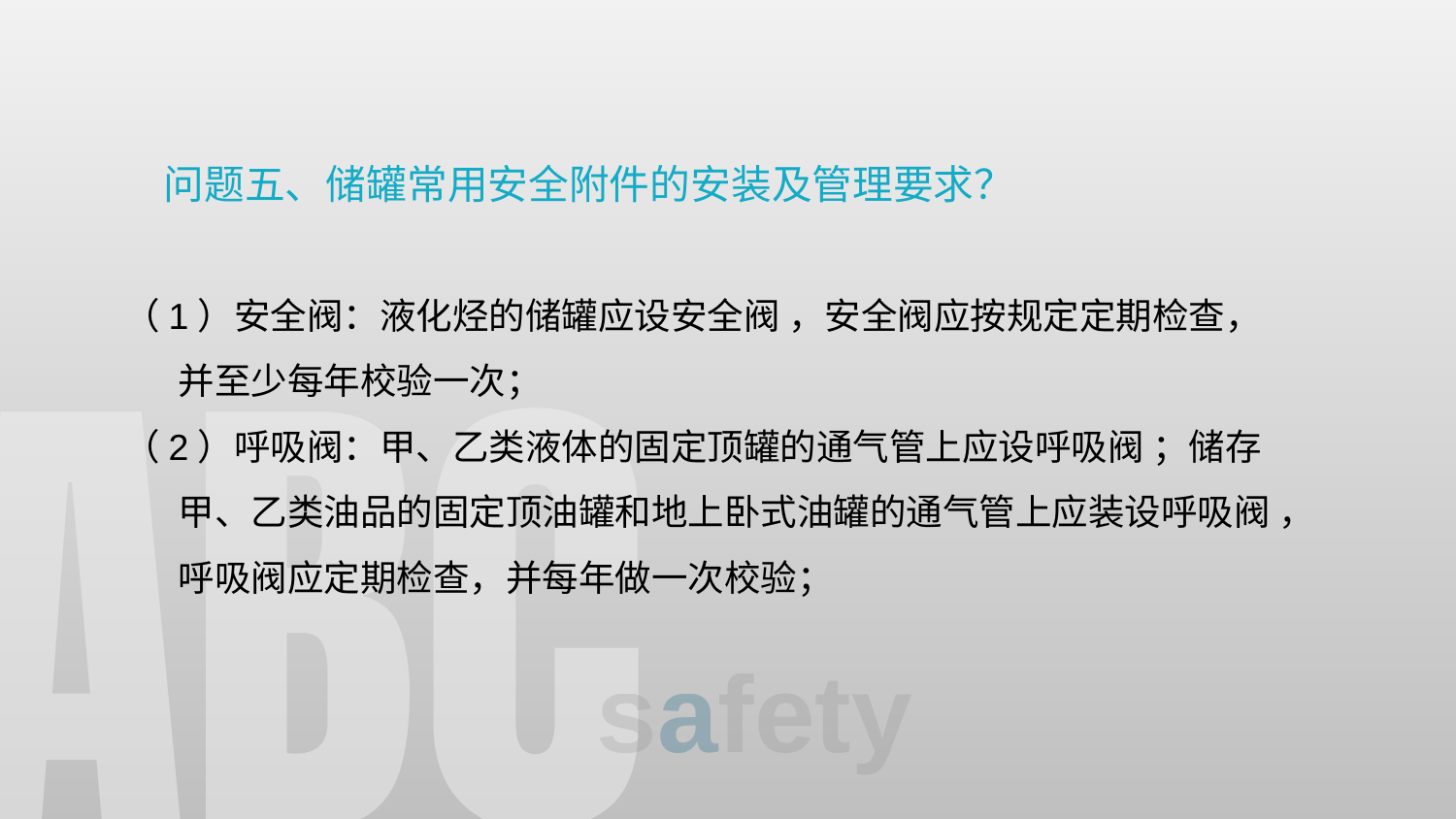

问题五、储罐常用安全附件的安装及管理要求？
（1）安全阀：液化烃的储罐应设安全阀 ，安全阀应按规定定期检查，并至少每年校验一次；
（2）呼吸阀：甲、乙类液体的固定顶罐的通气管上应设呼吸阀 ；储存甲、乙类油品的固定顶油罐和地上卧式油罐的通气管上应装设呼吸阀 ，呼吸阀应定期检查，并每年做一次校验；